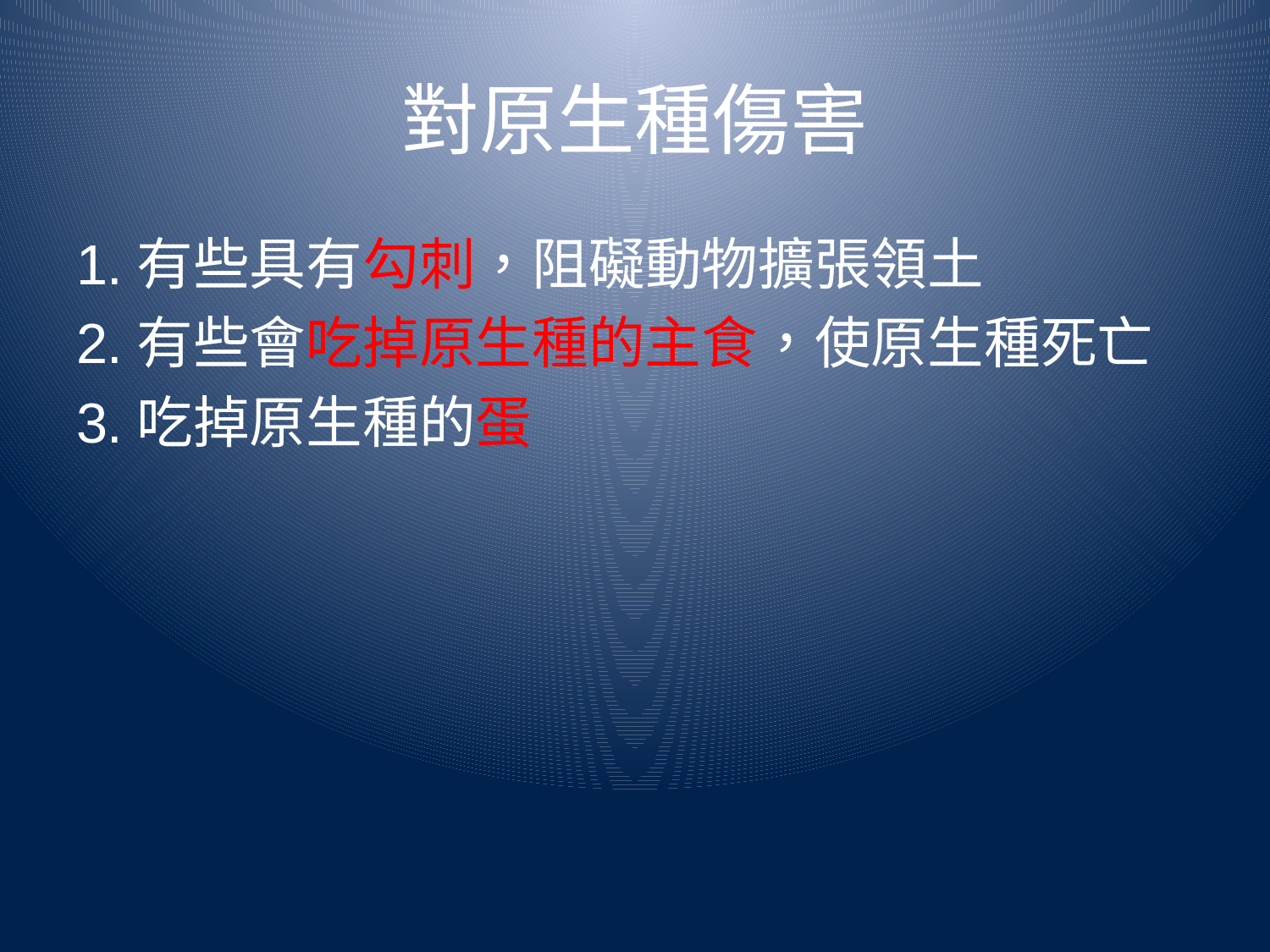

# 對原生種傷害
1.有些具有勾刺，阻礙動物擴張領土
2.有些會吃掉原生種的主食，使原生種死亡
3.吃掉原生種的蛋